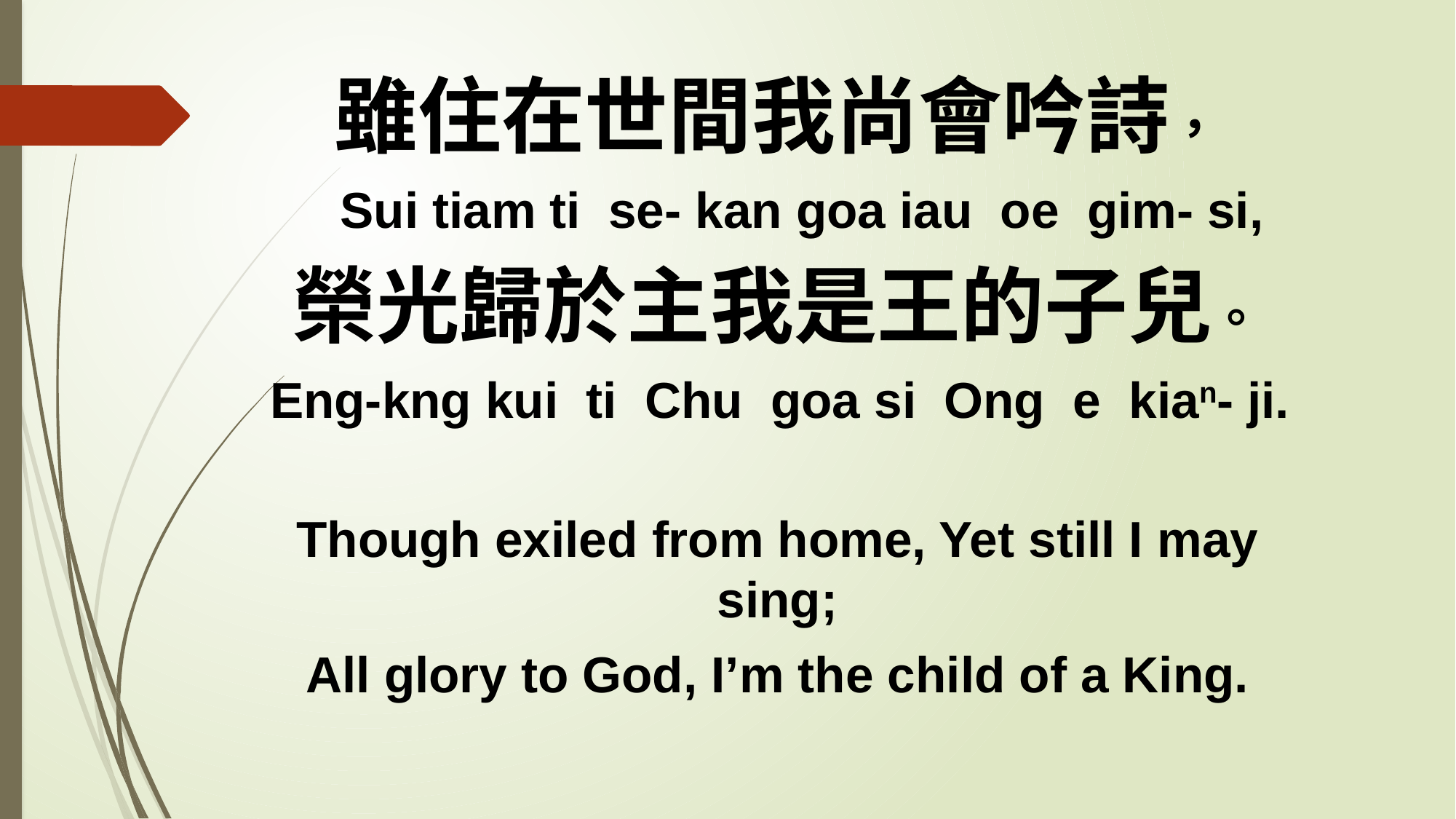

雖住在世間我尚會吟詩，
      Sui tiam ti  se- kan goa iau  oe  gim- si,
榮光歸於主我是王的子兒。
 Eng-kng kui  ti  Chu  goa si  Ong  e  kian- ji.

Though exiled from home, Yet still I may sing;
All glory to God, I’m the child of a King.